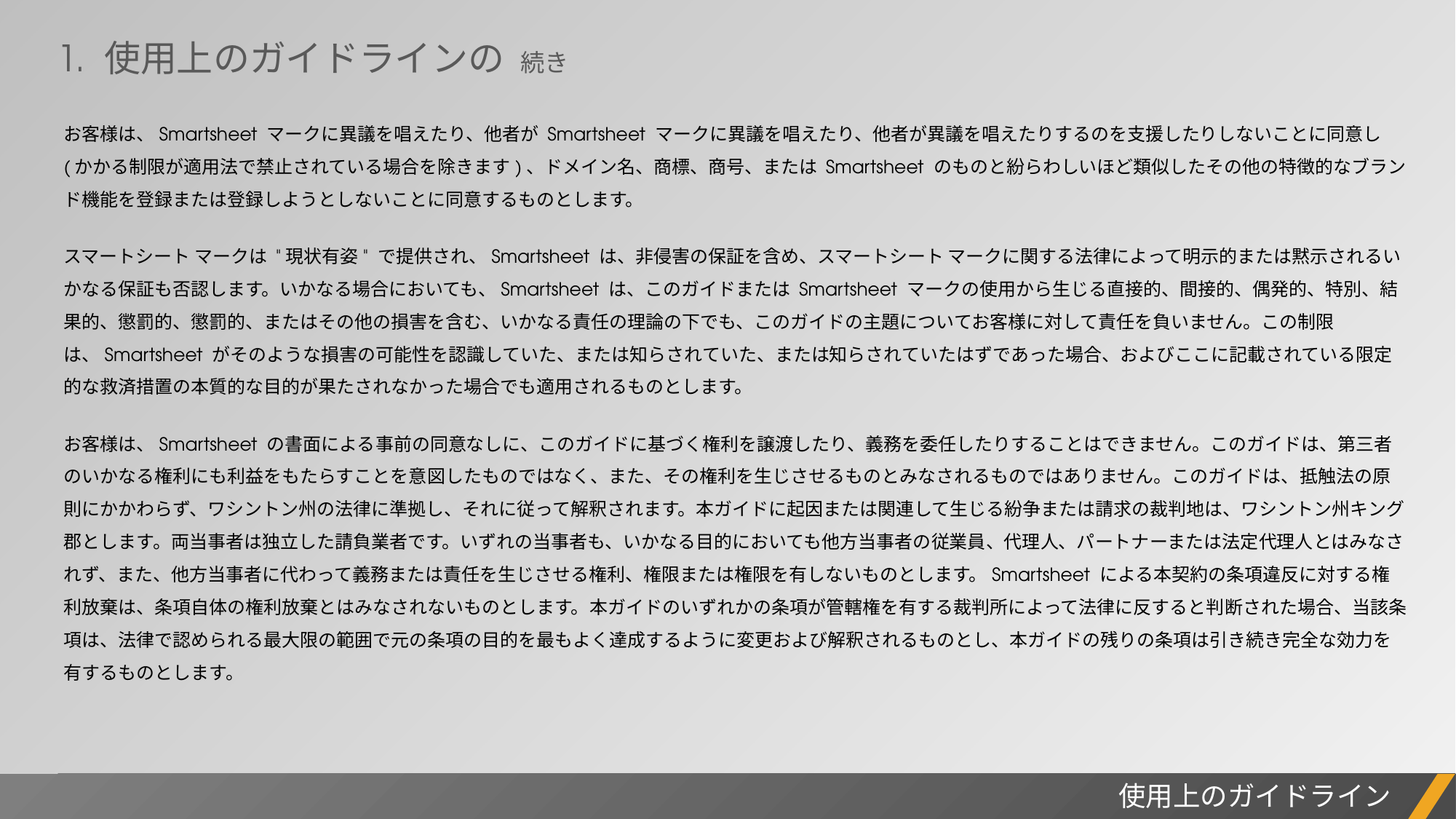

1. 使用上のガイドラインの  続き
お客様は、Smartsheet マークに異議を唱えたり、他者が Smartsheet マークに異議を唱えたり、他者が異議を唱えたりするのを支援したりしないことに同意し (かかる制限が適用法で禁止されている場合を除きます)、ドメイン名、商標、商号、または Smartsheet のものと紛らわしいほど類似したその他の特徴的なブランド機能を登録または登録しようとしないことに同意するものとします。
スマートシート マークは "現状有姿" で提供され、Smartsheet は、非侵害の保証を含め、スマートシート マークに関する法律によって明示的または黙示されるいかなる保証も否認します。いかなる場合においても、Smartsheet は、このガイドまたは Smartsheet マークの使用から生じる直接的、間接的、偶発的、特別、結果的、懲罰的、懲罰的、またはその他の損害を含む、いかなる責任の理論の下でも、このガイドの主題についてお客様に対して責任を負いません。この制限は、Smartsheet がそのような損害の可能性を認識していた、または知らされていた、または知らされていたはずであった場合、およびここに記載されている限定的な救済措置の本質的な目的が果たされなかった場合でも適用されるものとします。
お客様は、Smartsheet の書面による事前の同意なしに、このガイドに基づく権利を譲渡したり、義務を委任したりすることはできません。このガイドは、第三者のいかなる権利にも利益をもたらすことを意図したものではなく、また、その権利を生じさせるものとみなされるものではありません。このガイドは、抵触法の原則にかかわらず、ワシントン州の法律に準拠し、それに従って解釈されます。本ガイドに起因または関連して生じる紛争または請求の裁判地は、ワシントン州キング郡とします。両当事者は独立した請負業者です。いずれの当事者も、いかなる目的においても他方当事者の従業員、代理人、パートナーまたは法定代理人とはみなされず、また、他方当事者に代わって義務または責任を生じさせる権利、権限または権限を有しないものとします。Smartsheet による本契約の条項違反に対する権利放棄は、条項自体の権利放棄とはみなされないものとします。本ガイドのいずれかの条項が管轄権を有する裁判所によって法律に反すると判断された場合、当該条項は、法律で認められる最大限の範囲で元の条項の目的を最もよく達成するように変更および解釈されるものとし、本ガイドの残りの条項は引き続き完全な効力を有するものとします。
使用上のガイドライン
プロジェクトレポート